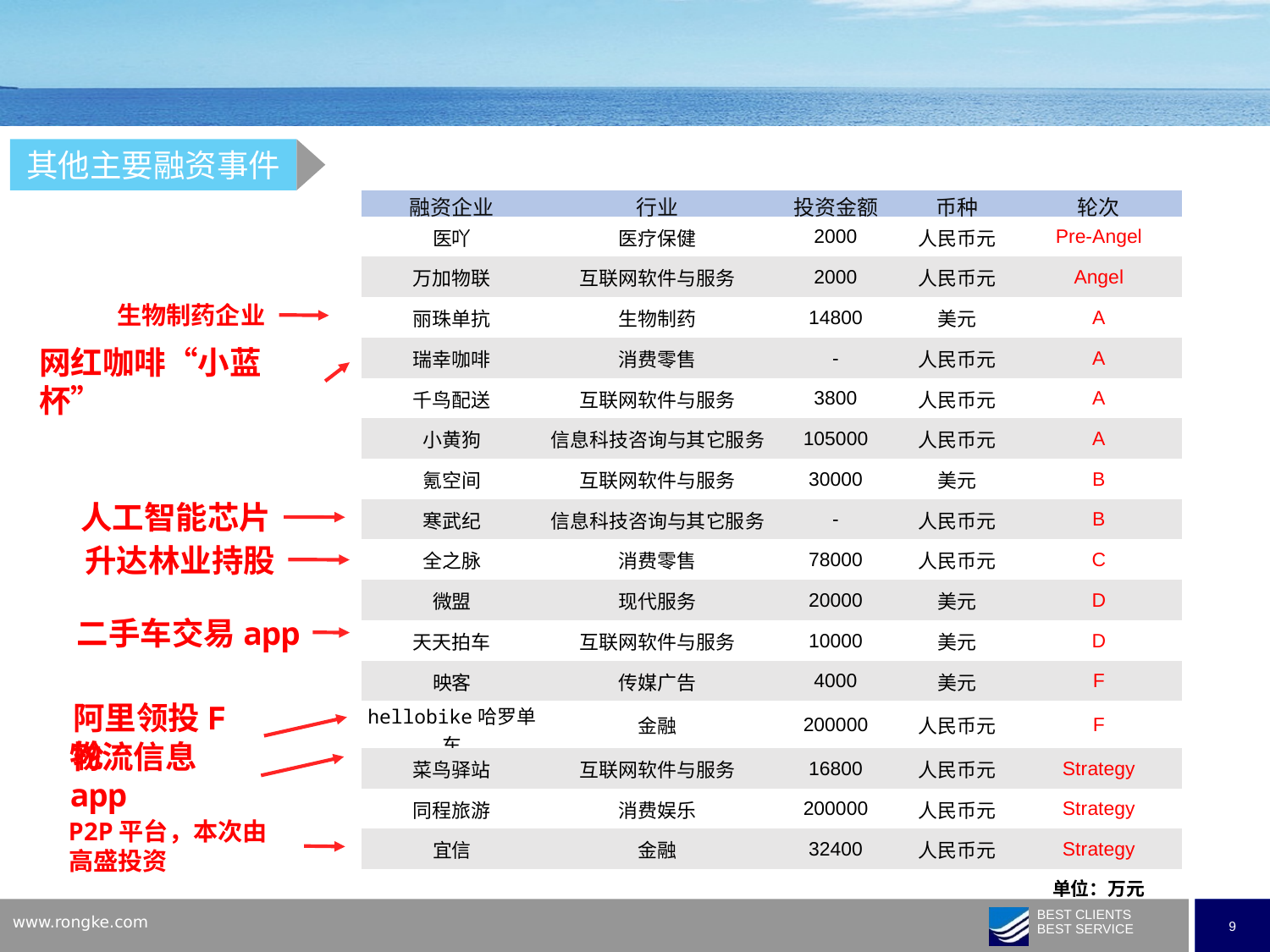

其他主要融资事件

| 融资企业 | 行业 | 投资金额 | 币种 | 轮次 |
| --- | --- | --- | --- | --- |
| 医吖 | 医疗保健 | 2000 | 人民币元 | Pre-Angel |
| 万加物联 | 互联网软件与服务 | 2000 | 人民币元 | Angel |
| 丽珠单抗 | 生物制药 | 14800 | 美元 | A |
| 瑞幸咖啡 | 消费零售 | - | 人民币元 | A |
| 千鸟配送 | 互联网软件与服务 | 3800 | 人民币元 | A |
| 小黄狗 | 信息科技咨询与其它服务 | 105000 | 人民币元 | A |
| 氪空间 | 互联网软件与服务 | 30000 | 美元 | B |
| 寒武纪 | 信息科技咨询与其它服务 | - | 人民币元 | B |
| 全之脉 | 消费零售 | 78000 | 人民币元 | C |
| 微盟 | 现代服务 | 20000 | 美元 | D |
| 天天拍车 | 互联网软件与服务 | 10000 | 美元 | D |
| 映客 | 传媒广告 | 4000 | 美元 | F |
| hellobike哈罗单车 | 金融 | 200000 | 人民币元 | F |
| 菜鸟驿站 | 互联网软件与服务 | 16800 | 人民币元 | Strategy |
| 同程旅游 | 消费娱乐 | 200000 | 人民币元 | Strategy |
| 宜信 | 金融 | 32400 | 人民币元 | Strategy |
|  |  |  |  | 单位：万元 |
生物制药企业
网红咖啡“小蓝杯”
人工智能芯片
升达林业持股
二手车交易app
阿里领投F轮
物流信息app
P2P平台，本次由高盛投资